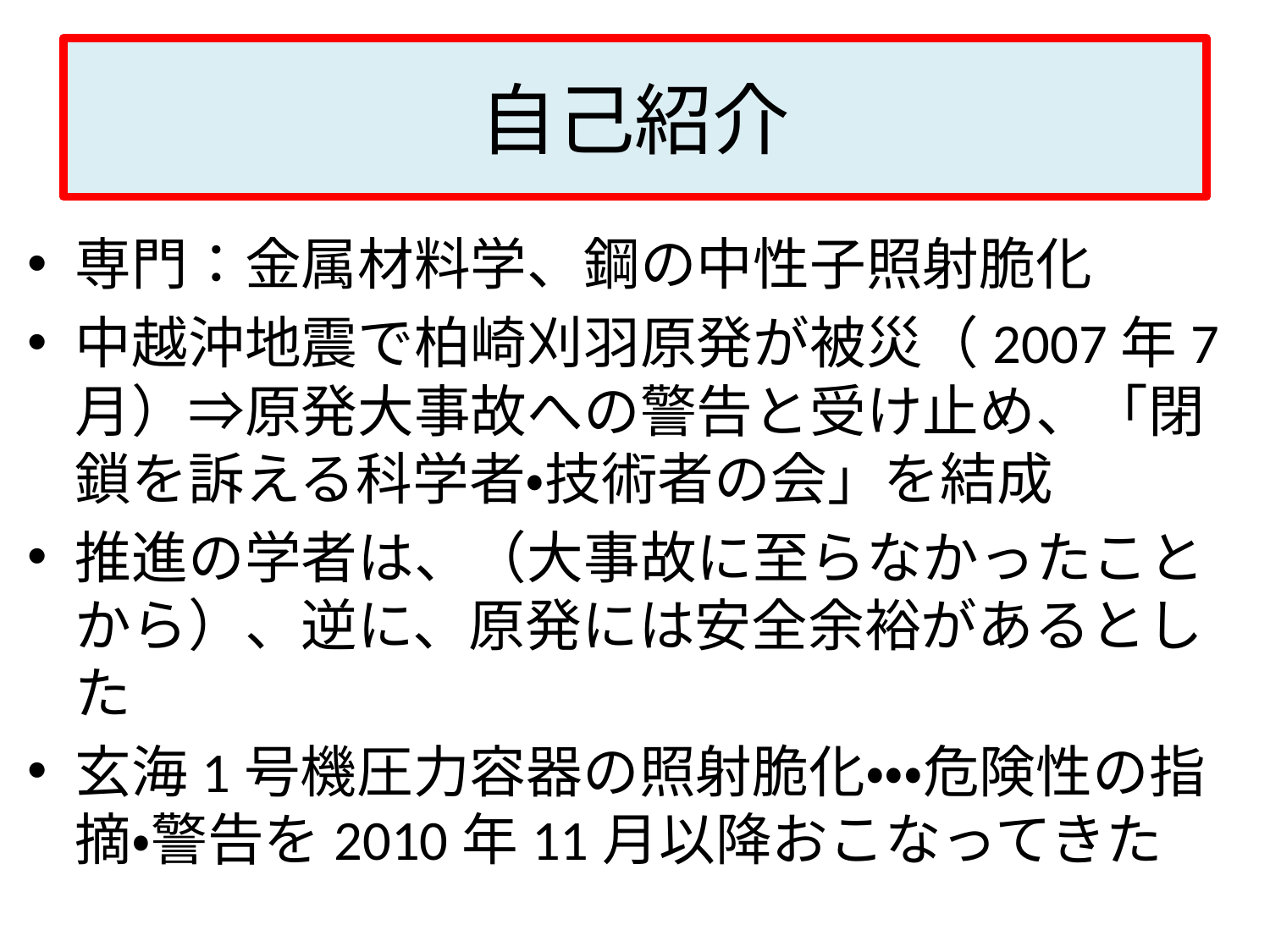

# 自己紹介
専門：金属材料学、鋼の中性子照射脆化
中越沖地震で柏崎刈羽原発が被災（2007年7月）⇒原発大事故への警告と受け止め、「閉鎖を訴える科学者・技術者の会」を結成
推進の学者は、（大事故に至らなかったことから）、逆に、原発には安全余裕があるとした
玄海1号機圧力容器の照射脆化・・・危険性の指摘・警告を2010年11月以降おこなってきた